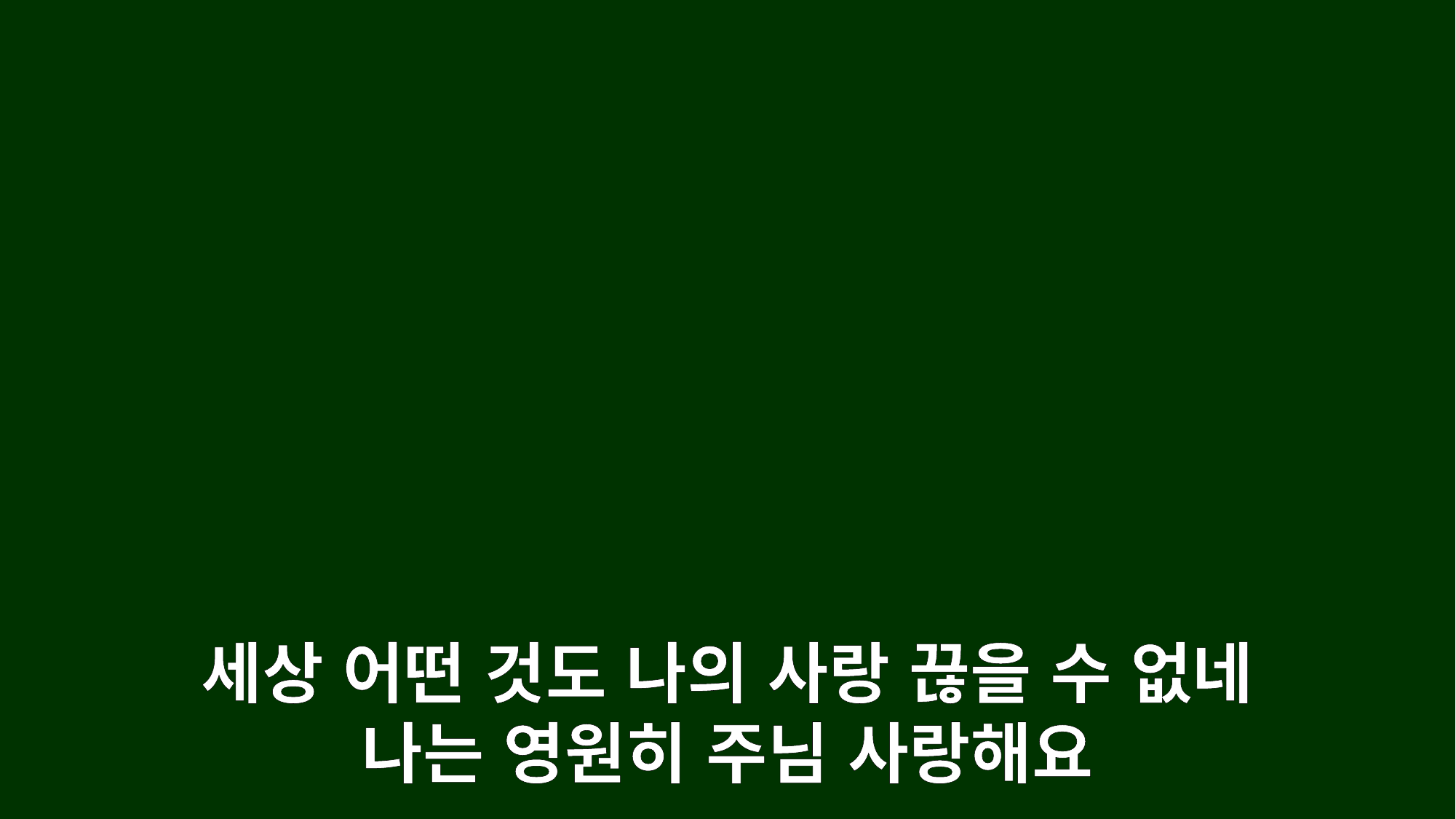

세상 어떤 것도 나의 사랑 끊을 수 없네
나는 영원히 주님 사랑해요